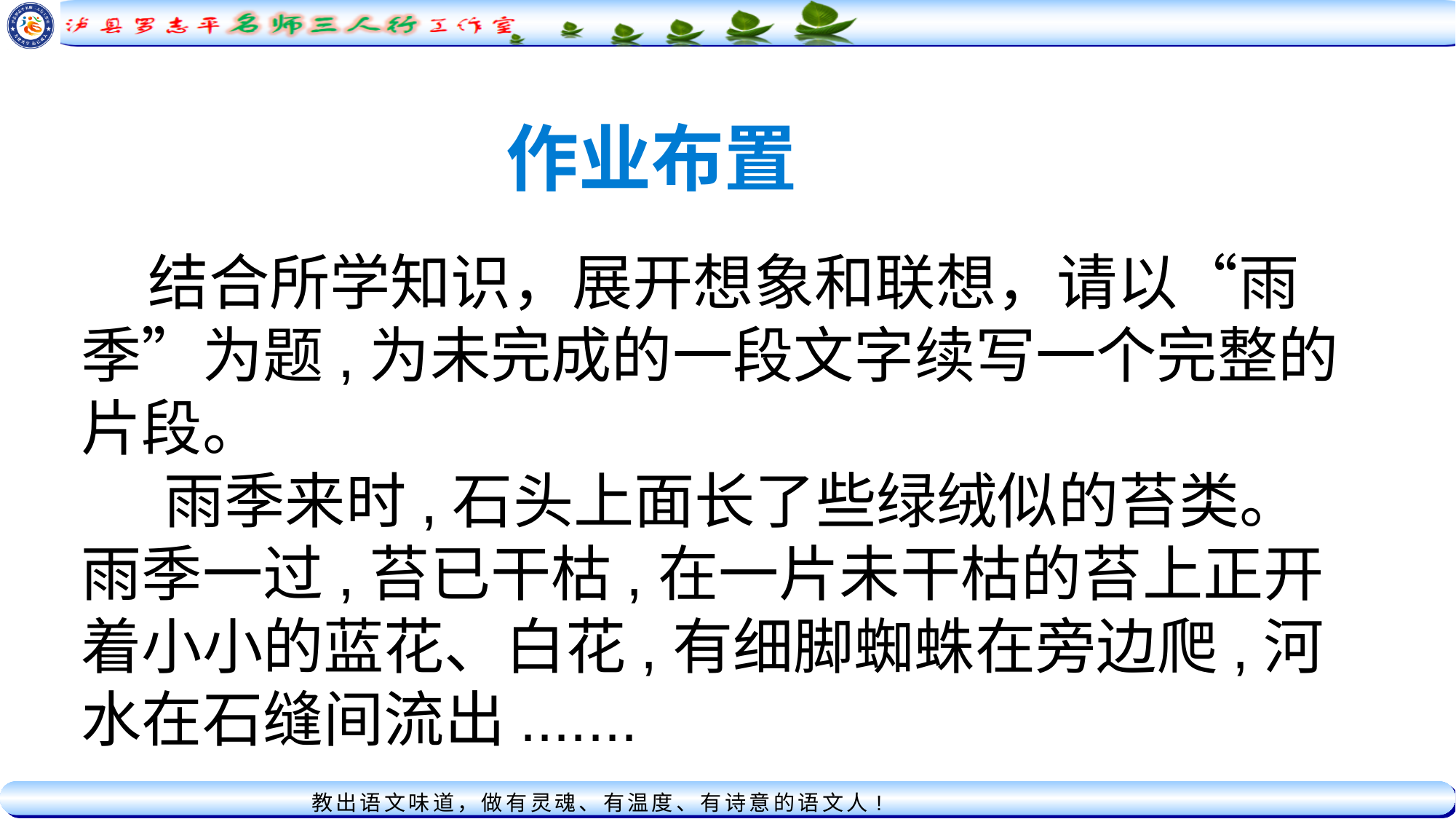

作业布置

      结合所学知识，展开想象和联想，请以“雨季”为题,为未完成的一段文字续写一个完整的片段。
     雨季来时,石头上面长了些绿绒似的苔类。雨季一过,苔已干枯,在一片未干枯的苔上正开着小小的蓝花、白花,有细脚蜘蛛在旁边爬,河水在石缝间流出.......